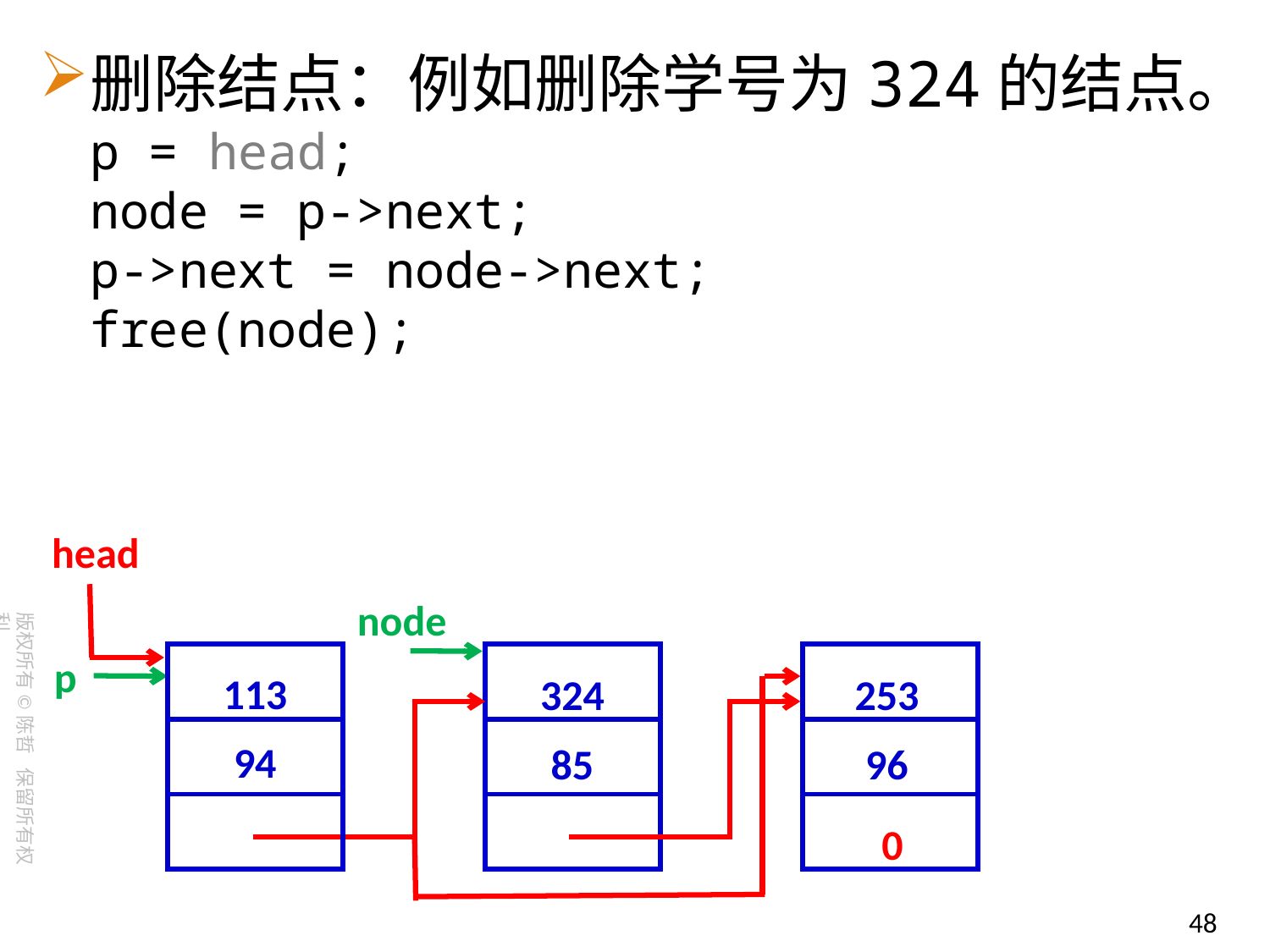

删除结点：例如删除学号为324的结点。
p = head;
node = p->next;
p->next = node->next;
free(node);

head
node
113
94
p
|  |
| --- |
|  |
|  |
|  |
| --- |
|  |
|  |
324
85
253
96
|  |
| --- |
|  |
|  |
0
48